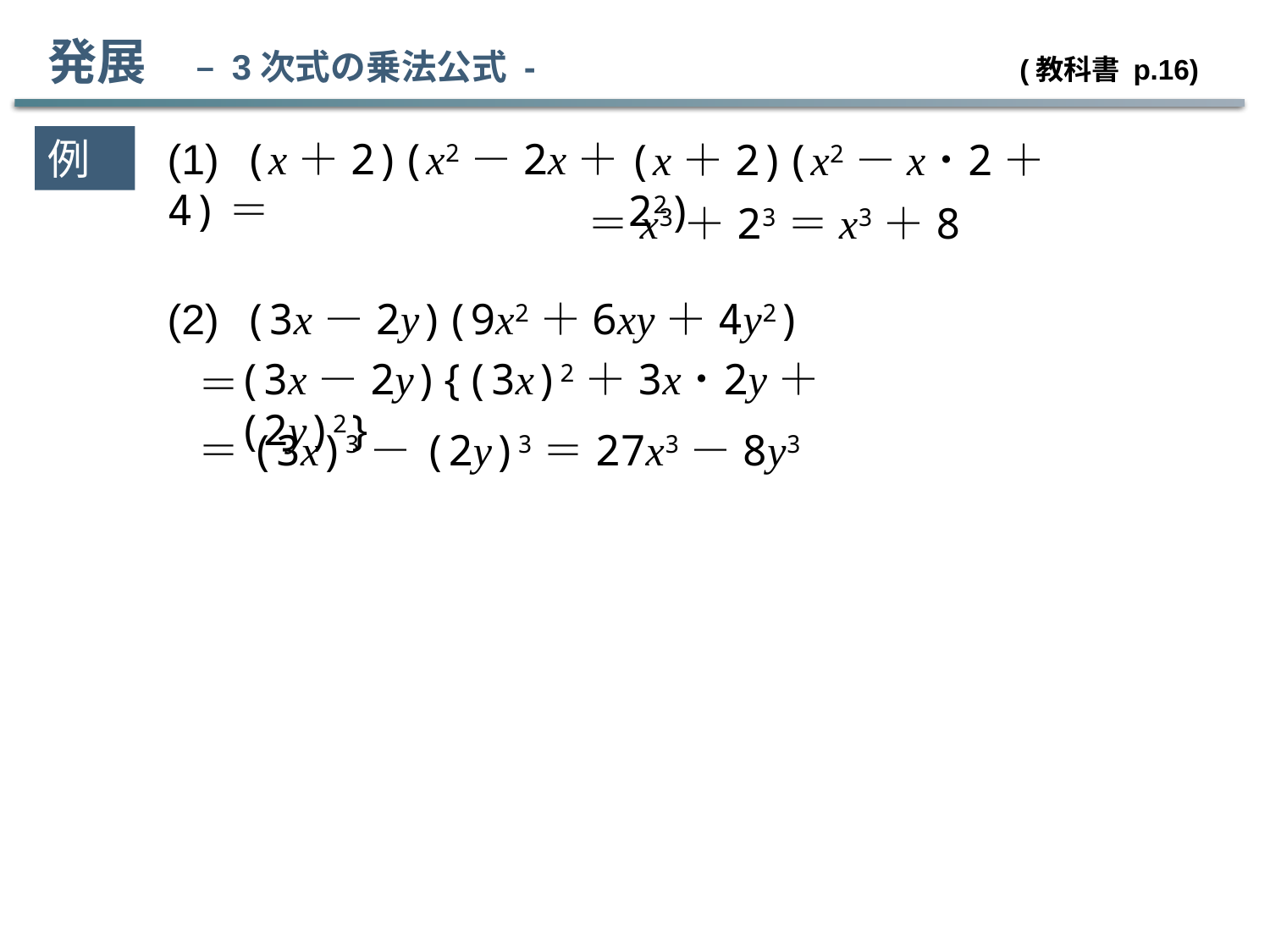

発展　– 3次式の乗法公式 -				      (教科書 p.16)
例２
(1)  (x＋2)(x2－2x＋4)＝

(x＋2)(x2－x･2＋22)
＝x3＋23＝x3＋8
(2)  (3x－2y)(9x2＋6xy＋4y2)
(3x－2y){(3x)2＋3x･2y＋(2y)2}
＝
＝(3x)3－(2y)3＝27x3－8y3